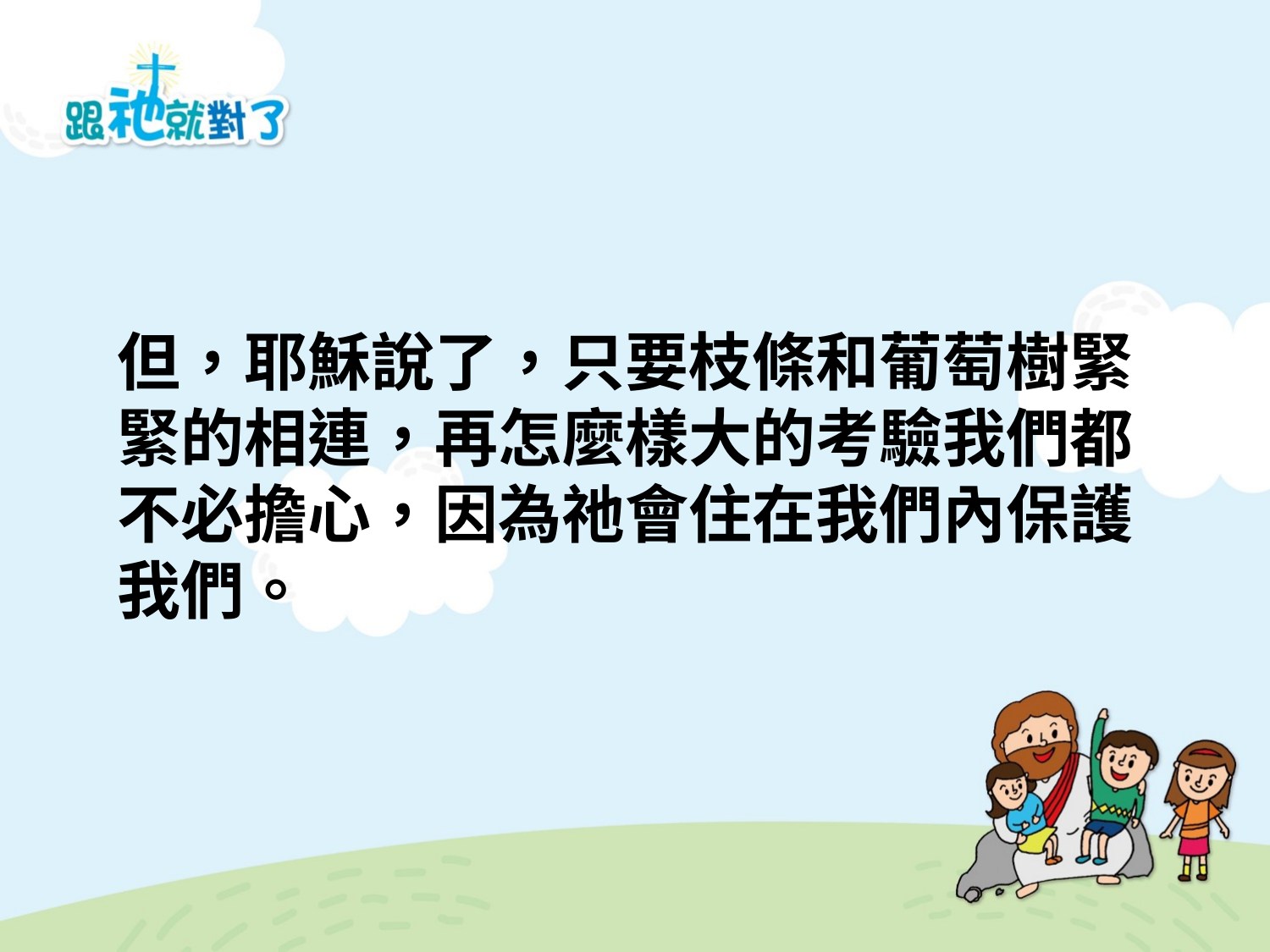

但，耶穌說了，只要枝條和葡萄樹緊緊的相連，再怎麼樣大的考驗我們都不必擔心，因為祂會住在我們內保護我們。